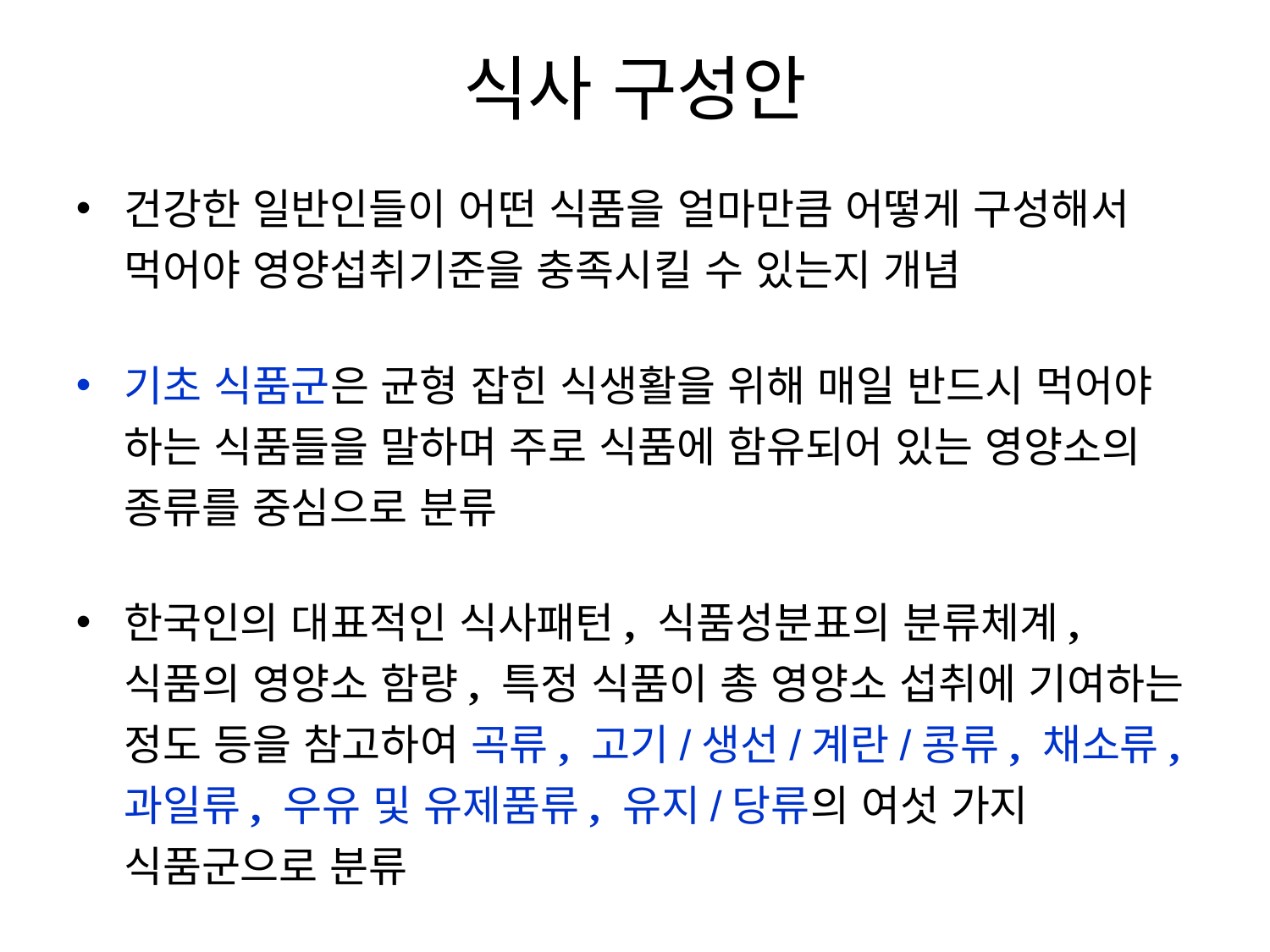

식사 구성안
건강한 일반인들이 어떤 식품을 얼마만큼 어떻게 구성해서 먹어야 영양섭취기준을 충족시킬 수 있는지 개념

기초 식품군은 균형 잡힌 식생활을 위해 매일 반드시 먹어야 하는 식품들을 말하며 주로 식품에 함유되어 있는 영양소의 종류를 중심으로 분류

한국인의 대표적인 식사패턴, 식품성분표의 분류체계, 식품의 영양소 함량, 특정 식품이 총 영양소 섭취에 기여하는 정도 등을 참고하여 곡류, 고기/생선/계란/콩류, 채소류, 과일류, 우유 및 유제품류, 유지/당류의 여섯 가지 식품군으로 분류